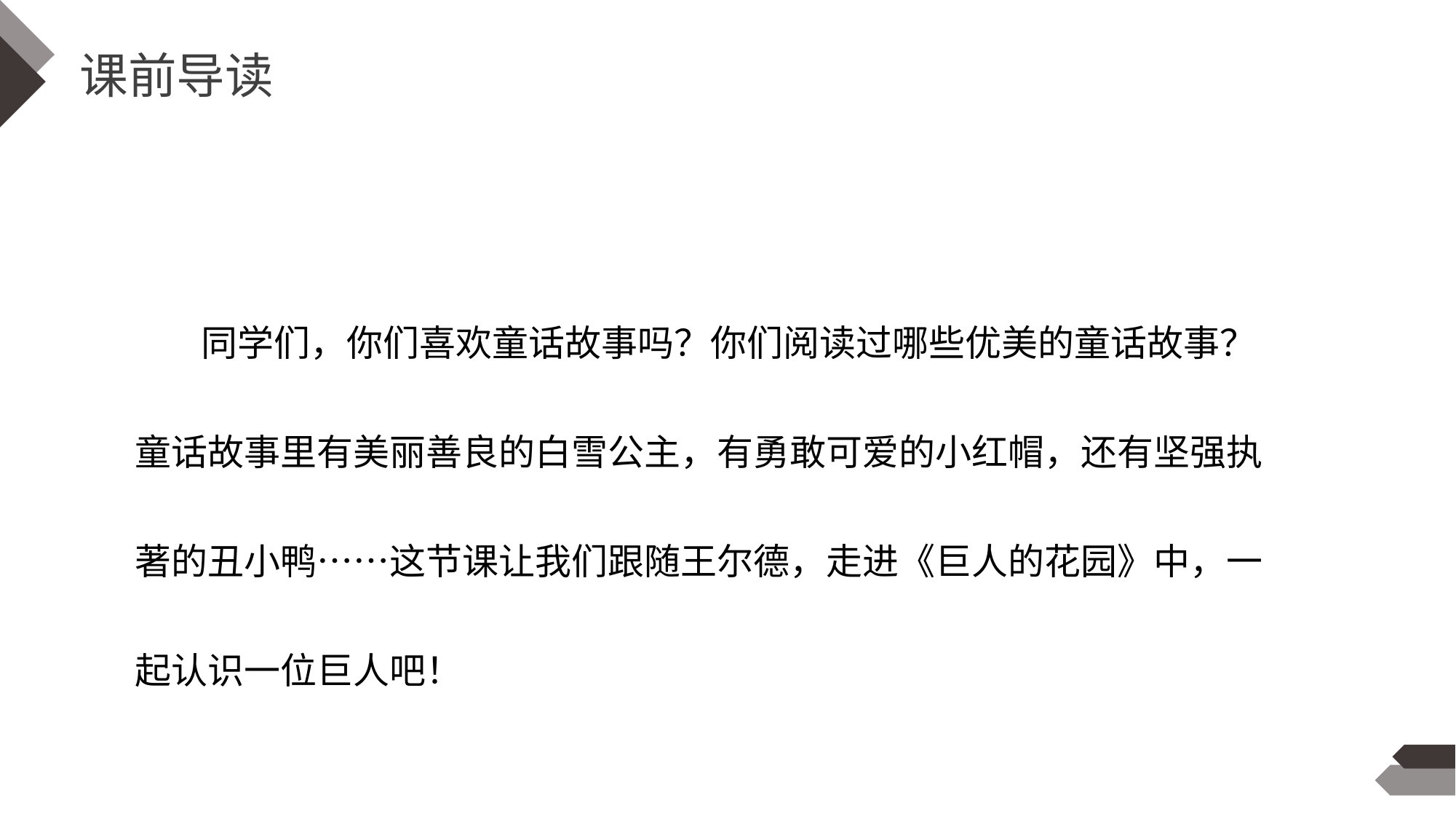

课前导读
       同学们，你们喜欢童话故事吗？你们阅读过哪些优美的童话故事？ 童话故事里有美丽善良的白雪公主，有勇敢可爱的小红帽，还有坚强执著的丑小鸭……这节课让我们跟随王尔德，走进《巨人的花园》中，一起认识一位巨人吧！